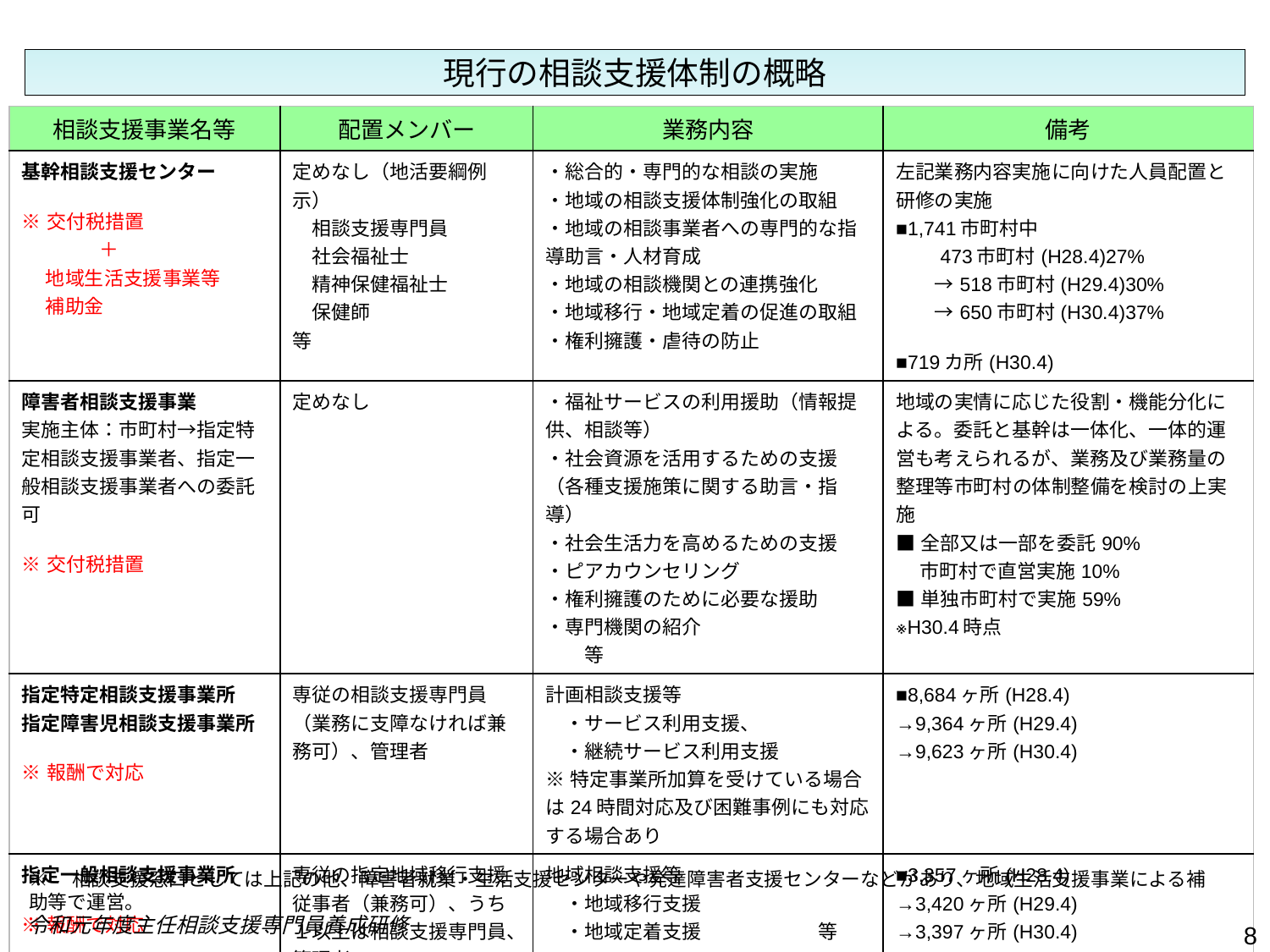

# 現行の相談支援体制の概略
| 相談支援事業名等 | 配置メンバー | 業務内容 | 備考 |
| --- | --- | --- | --- |
| 基幹相談支援センター ※交付税措置 　　　　＋ 　 地域生活支援事業等 　 補助金 | 定めなし（地活要綱例示） 　相談支援専門員 　社会福祉士 　精神保健福祉士 　保健師　　　　　　　等 | ・総合的・専門的な相談の実施 ・地域の相談支援体制強化の取組 ・地域の相談事業者への専門的な指導助言・人材育成 ・地域の相談機関との連携強化 ・地域移行・地域定着の促進の取組 ・権利擁護・虐待の防止 | 左記業務内容実施に向けた人員配置と研修の実施 ■1,741市町村中 　　473市町村(H28.4)27% 　　→518市町村(H29.4)30% 　　→650市町村(H30.4)37% ■719カ所(H30.4) |
| 障害者相談支援事業 実施主体：市町村→指定特定相談支援事業者、指定一般相談支援事業者への委託可 ※交付税措置 | 定めなし | ・福祉サービスの利用援助（情報提供、相談等） ・社会資源を活用するための支援（各種支援施策に関する助言・指導） ・社会生活力を高めるための支援 ・ピアカウンセリング ・権利擁護のために必要な援助 ・専門機関の紹介　　　　　　　　　　等 | 地域の実情に応じた役割・機能分化による。委託と基幹は一体化、一体的運営も考えられるが、業務及び業務量の整理等市町村の体制整備を検討の上実施 ■全部又は一部を委託90% 　 市町村で直営実施10% ■単独市町村で実施59% ※H30.4時点 |
| 指定特定相談支援事業所 指定障害児相談支援事業所 ※報酬で対応 | 専従の相談支援専門員（業務に支障なければ兼務可）、管理者 | 計画相談支援等 　・サービス利用支援、 　・継続サービス利用支援 ※特定事業所加算を受けている場合は24時間対応及び困難事例にも対応する場合あり | ■8,684ヶ所(H28.4) →9,364ヶ所(H29.4) →9,623ヶ所(H30.4) |
| 指定一般相談支援事業所 ※報酬で対応 | 専従の指定地域移行支援従事者（兼務可）、うち１以上は相談支援専門員、管理者 | 地域相談支援等 　・地域移行支援 　・地域定着支援　　　　　　等 | ■3,357ヶ所(H28.4) →3,420ヶ所(H29.4) →3,397ヶ所(H30.4) |
※　相談支援窓口としては上記の他、障害者就業・生活支援センターや発達障害者支援センターなどがあり、地域生活支援事業による補助等で運営。
令和元年度主任相談支援専門員養成研修
8